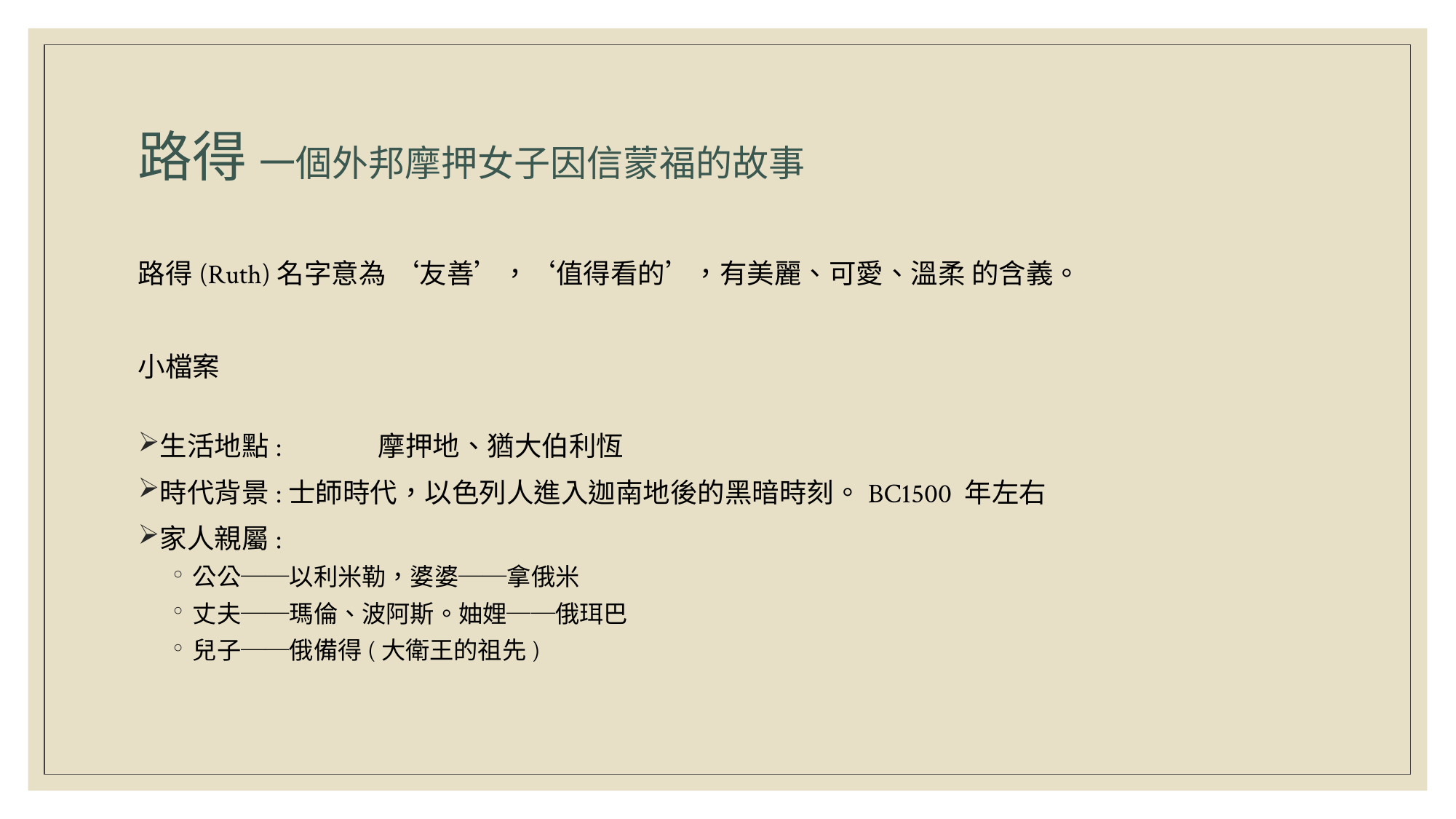

# 路得 一個外邦摩押女子因信蒙福的故事
路得(Ruth)名字意為 ‘友善’，‘值得看的’，有美麗、可愛、溫柔 的含義。

小檔案
生活地點:	摩押地、猶大伯利恆
時代背景:士師時代，以色列人進入迦南地後的黑暗時刻。BC1500 年左右
家人親屬:
公公──以利米勒，婆婆──拿俄米
丈夫──瑪倫、波阿斯。妯娌──俄珥巴
兒子──俄備得(大衛王的祖先)